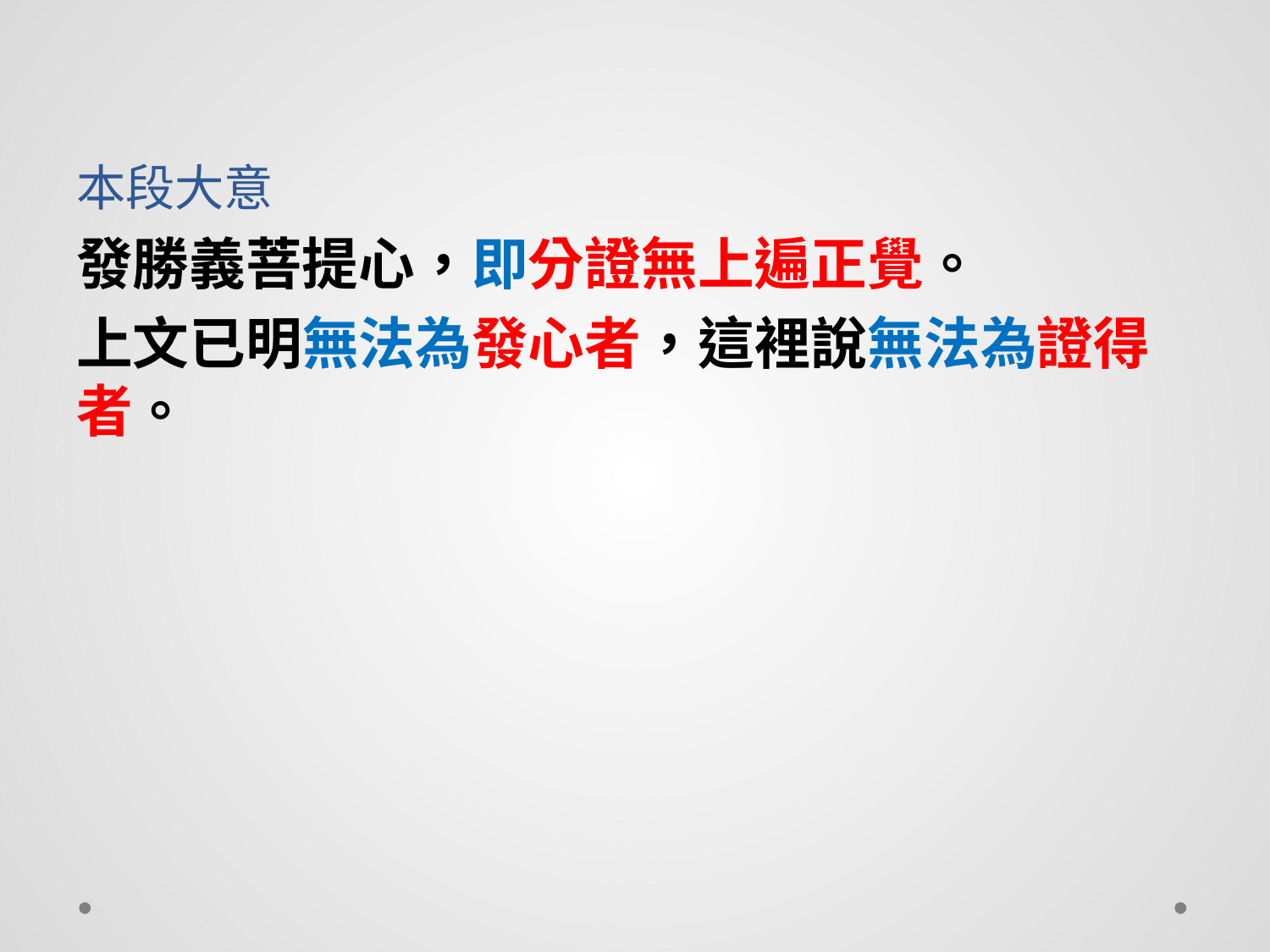

# 本段大意
發勝義菩提心，即分證無上遍正覺。
上文已明無法為發心者，這裡說無法為證得者。